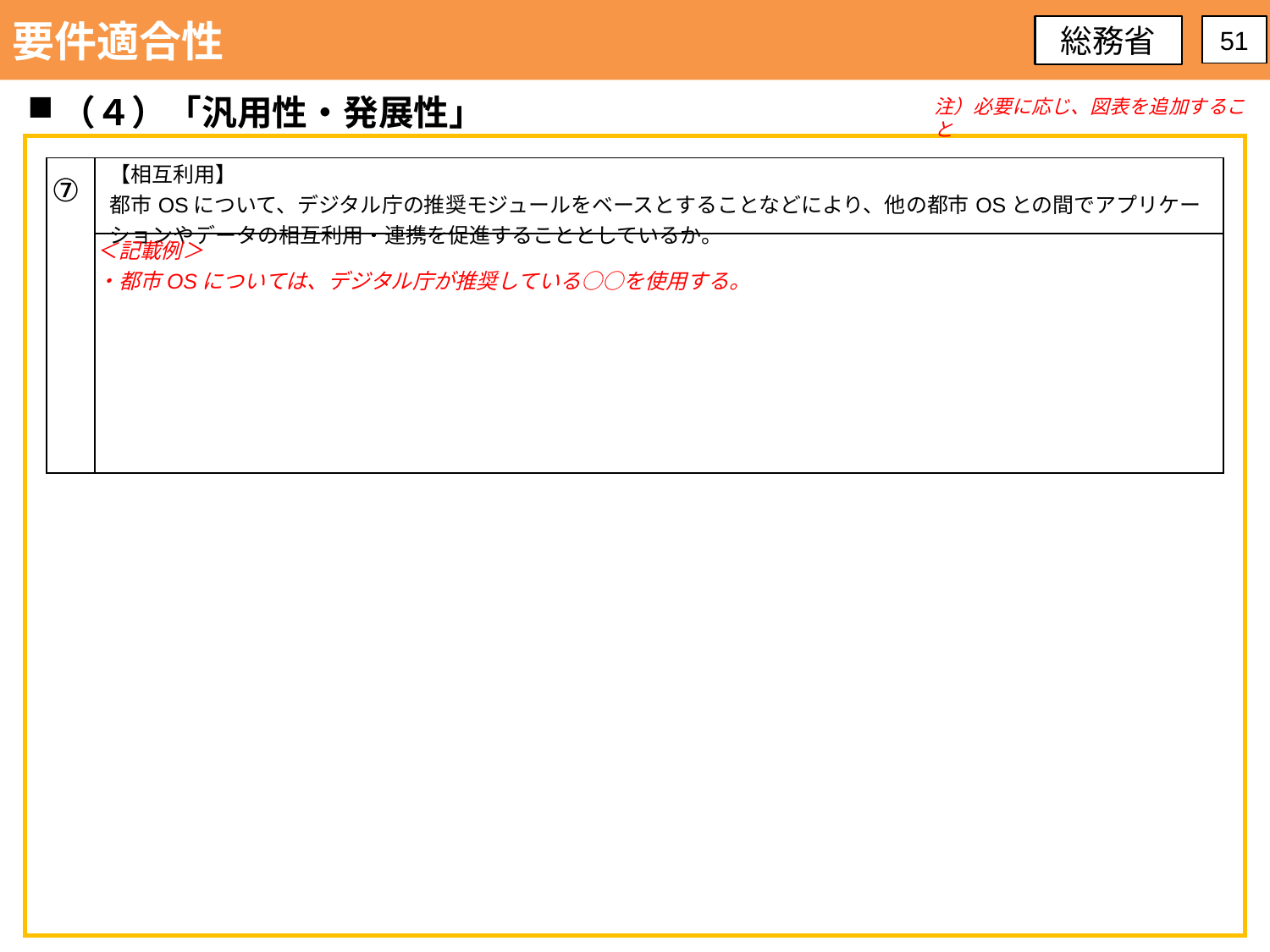

要件適合性
総務省
51
（４）「汎用性・発展性」
注）必要に応じ、図表を追加すること

| ⑦ | 【相互利用】 都市OSについて、デジタル庁の推奨モジュールをベースとすることなどにより、他の都市OSとの間でアプリケーションやデータの相互利用・連携を促進することとしているか。 |
| --- | --- |
|  | ＜記載例＞ ・都市OSについては、デジタル庁が推奨している○○を使用する。 |